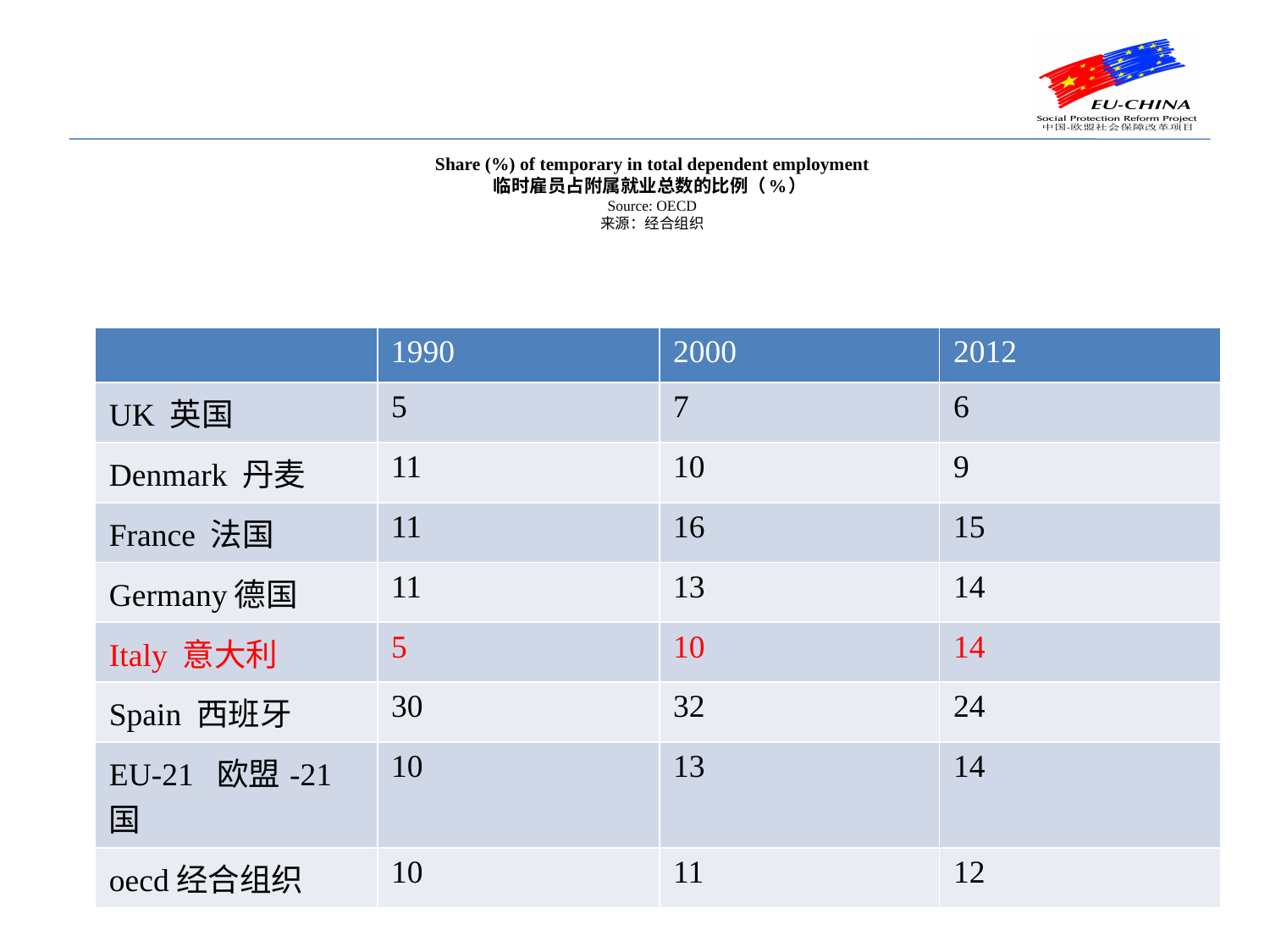

# Share (%) of temporary in total dependent employment 临时雇员占附属就业总数的比例（%） Source: OECD 来源：经合组织
|  | 1990 | 2000 | 2012 |
| --- | --- | --- | --- |
| UK 英国 | 5 | 7 | 6 |
| Denmark 丹麦 | 11 | 10 | 9 |
| France 法国 | 11 | 16 | 15 |
| Germany德国 | 11 | 13 | 14 |
| Italy 意大利 | 5 | 10 | 14 |
| Spain 西班牙 | 30 | 32 | 24 |
| EU-21 欧盟-21国 | 10 | 13 | 14 |
| oecd经合组织 | 10 | 11 | 12 |